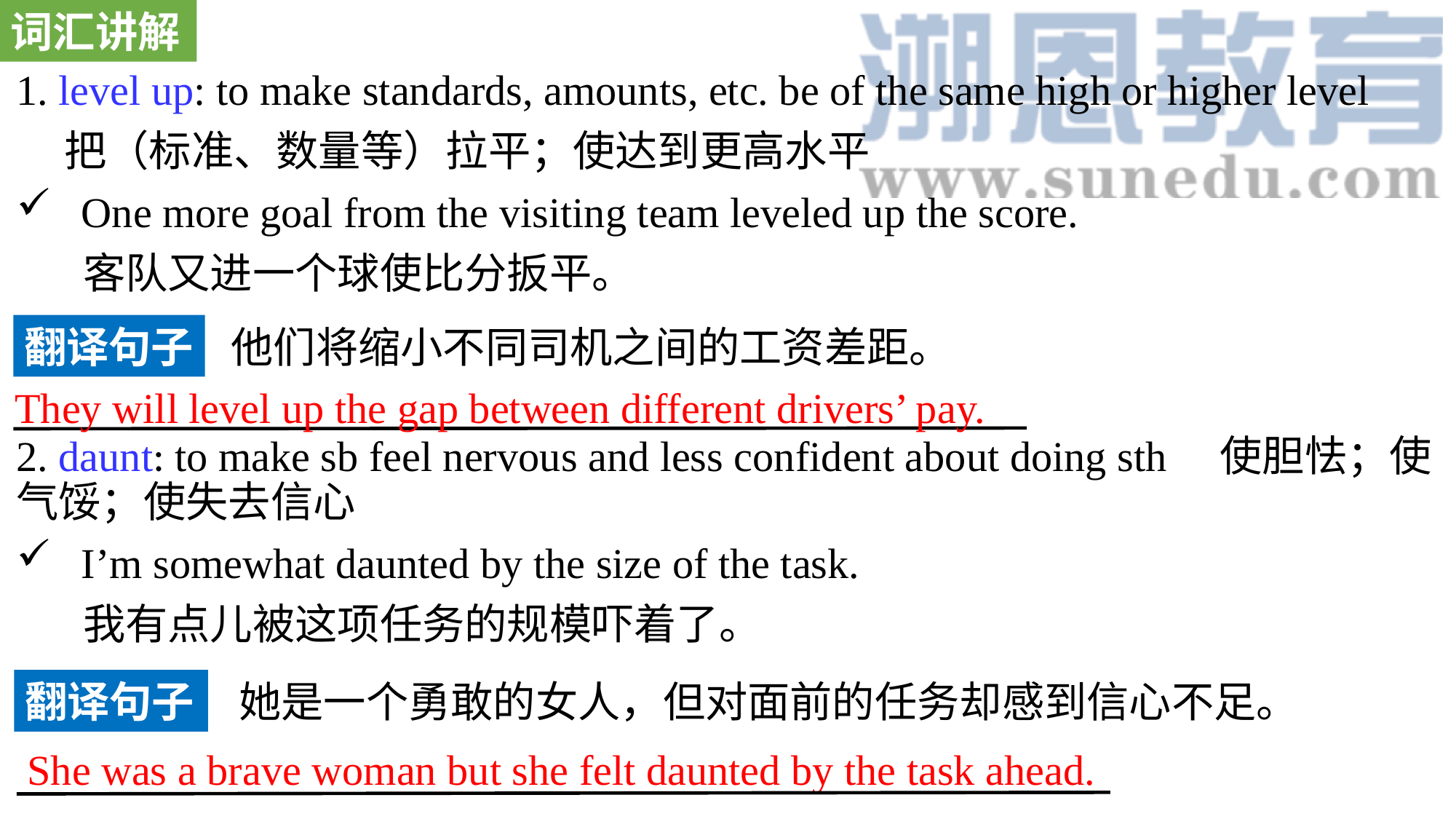

词汇讲解
1. level up: to make standards, amounts, etc. be of the same high or higher level
    把（标准、数量等）拉平；使达到更高水平
 One more goal from the visiting team leveled up the score.
      客队又进一个球使比分扳平。

2. daunt: to make sb feel nervous and less confident about doing sth    使胆怯；使气馁；使失去信心
 I’m somewhat daunted by the size of the task.
      我有点儿被这项任务的规模吓着了。
翻译句子
他们将缩小不同司机之间的工资差距。
They will level up the gap between different drivers’ pay.
翻译句子
她是一个勇敢的女人，但对面前的任务却感到信心不足。
She was a brave woman but she felt daunted by the task ahead.